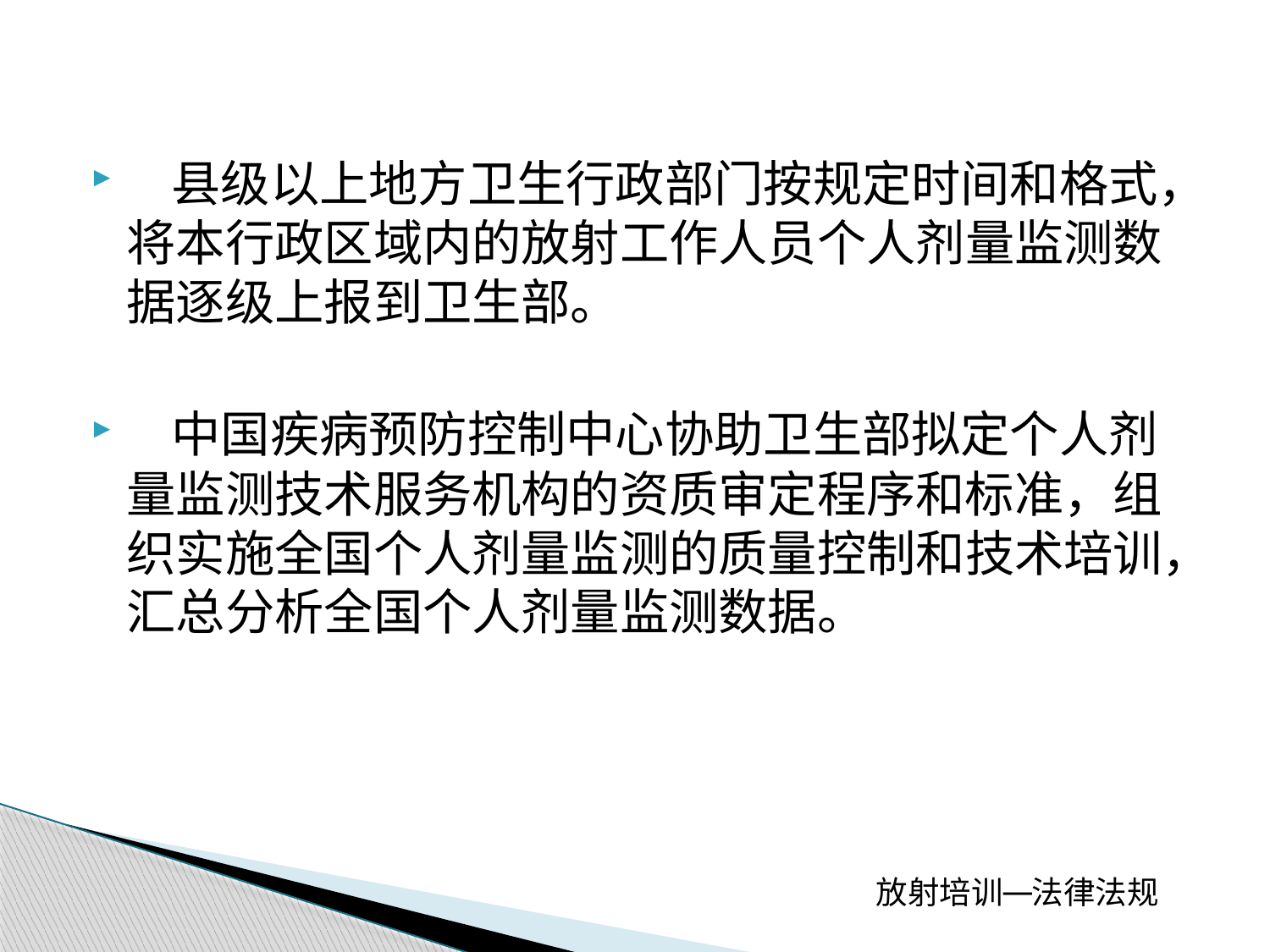

#
   县级以上地方卫生行政部门按规定时间和格式，将本行政区域内的放射工作人员个人剂量监测数据逐级上报到卫生部。

   中国疾病预防控制中心协助卫生部拟定个人剂量监测技术服务机构的资质审定程序和标准，组织实施全国个人剂量监测的质量控制和技术培训，汇总分析全国个人剂量监测数据。
放射培训—法律法规